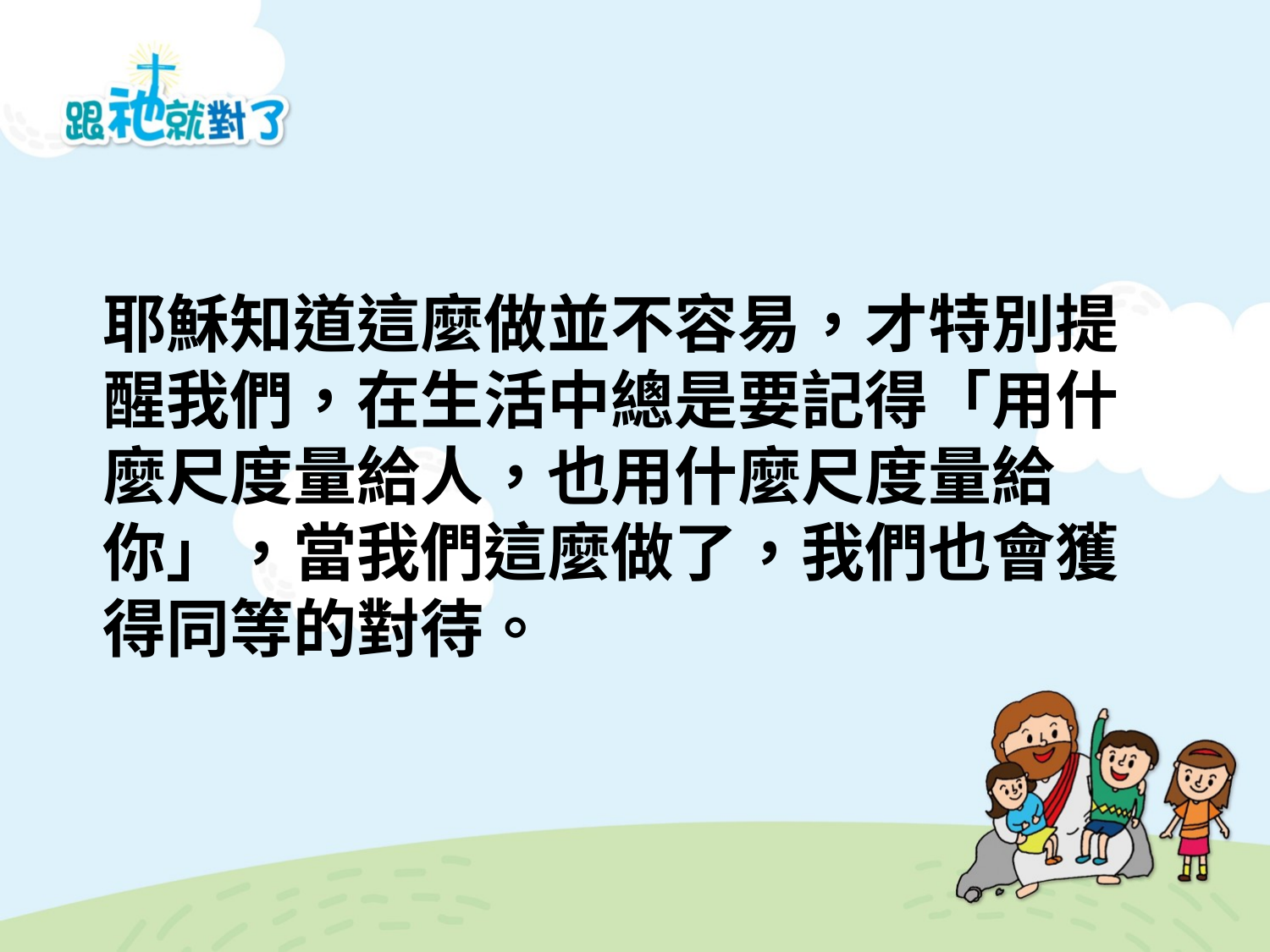

耶穌知道這麼做並不容易，才特別提醒我們，在生活中總是要記得「用什麼尺度量給人，也用什麼尺度量給你」，當我們這麼做了，我們也會獲得同等的對待。